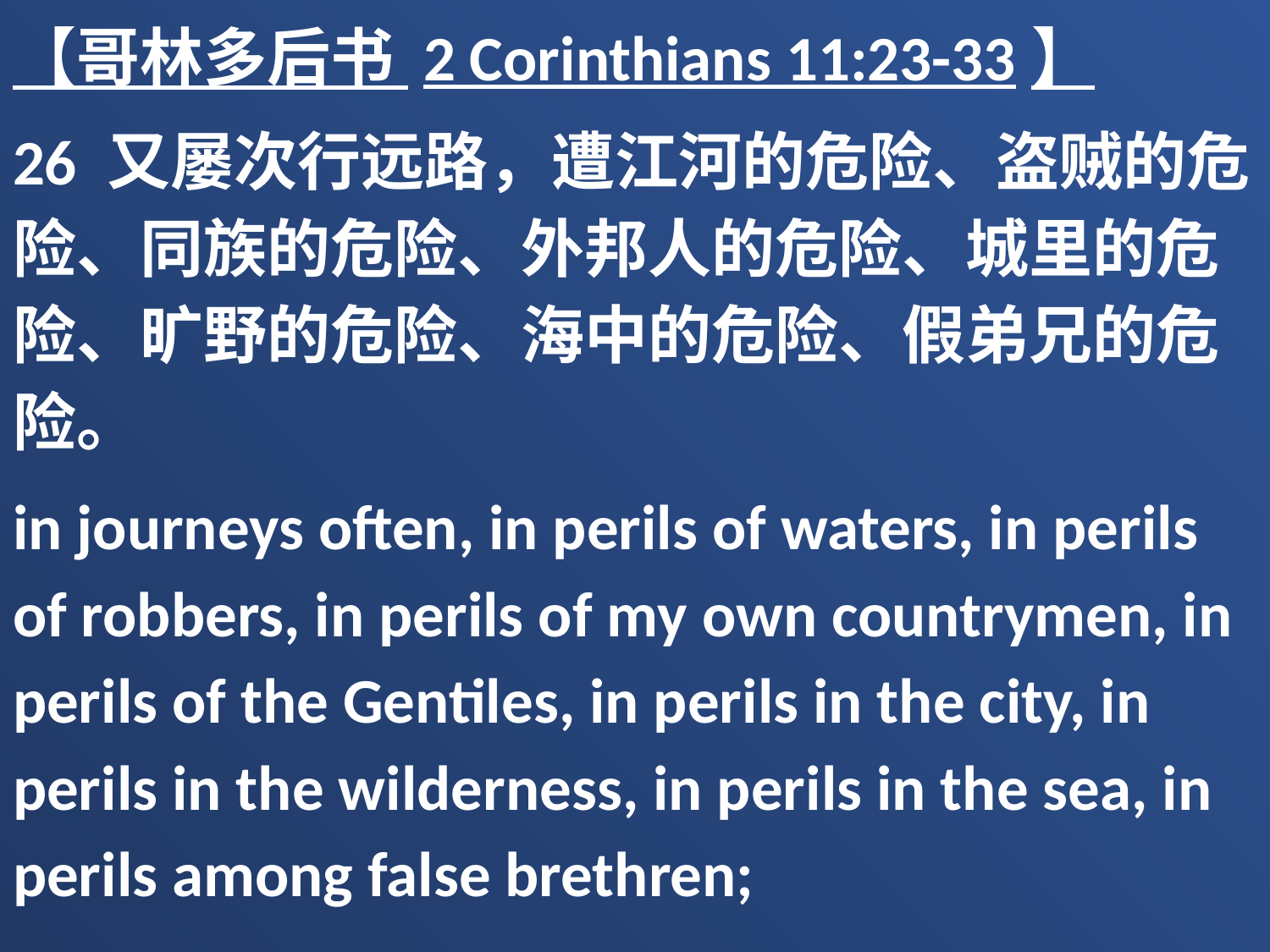

【哥林多后书 2 Corinthians 11:23-33】
26 又屡次行远路，遭江河的危险、盗贼的危险、同族的危险、外邦人的危险、城里的危险、旷野的危险、海中的危险、假弟兄的危险。
in journeys often, in perils of waters, in perils of robbers, in perils of my own countrymen, in perils of the Gentiles, in perils in the city, in perils in the wilderness, in perils in the sea, in perils among false brethren;